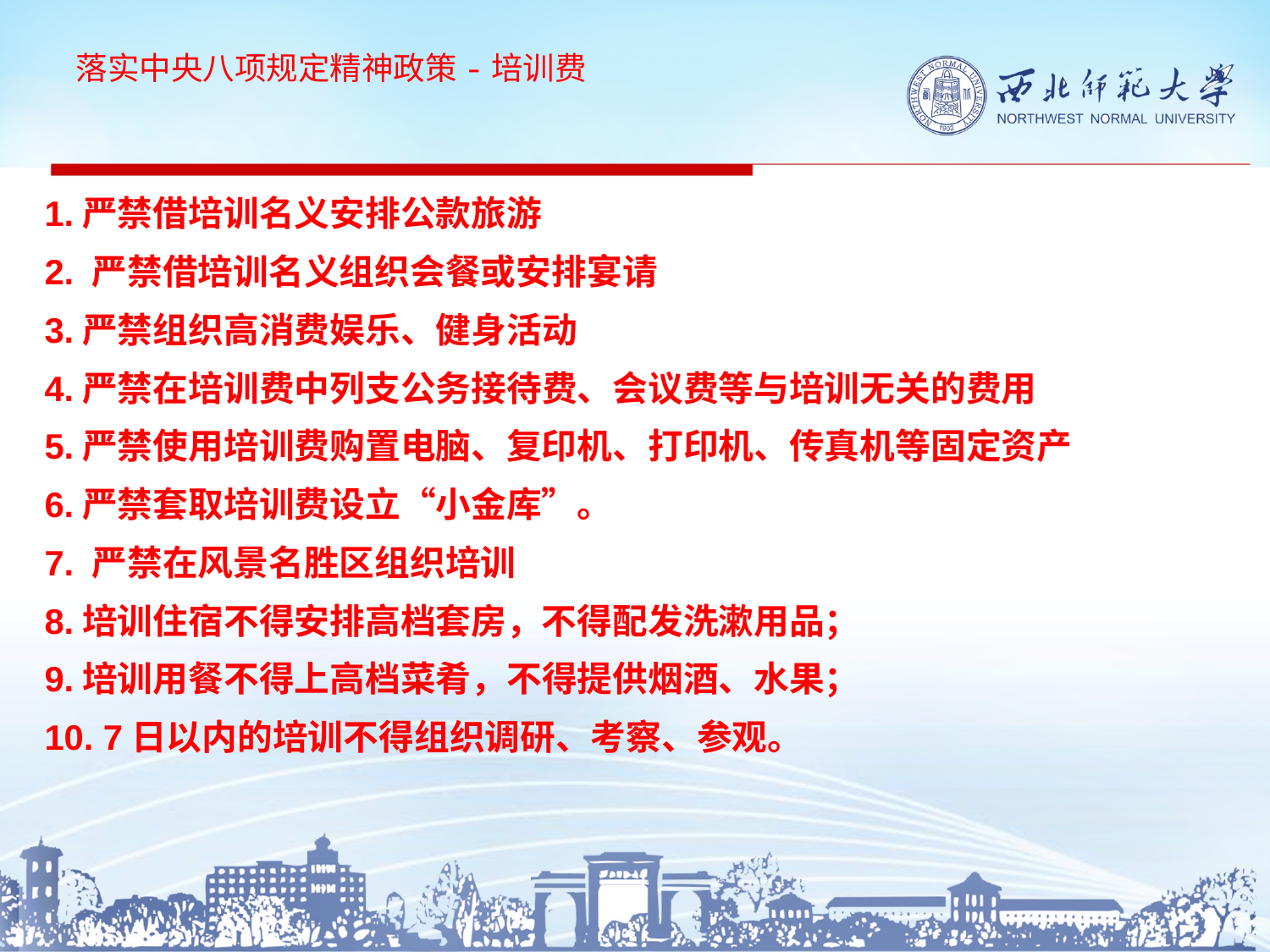

落实中央八项规定精神政策-培训费
# 1.严禁借培训名义安排公款旅游 2. 严禁借培训名义组织会餐或安排宴请 3.严禁组织高消费娱乐、健身活动 4.严禁在培训费中列支公务接待费、会议费等与培训无关的费用 5.严禁使用培训费购置电脑、复印机、打印机、传真机等固定资产 6.严禁套取培训费设立“小金库”。 7. 严禁在风景名胜区组织培训 8.培训住宿不得安排高档套房，不得配发洗漱用品； 9.培训用餐不得上高档菜肴，不得提供烟酒、水果； 10. 7日以内的培训不得组织调研、考察、参观。